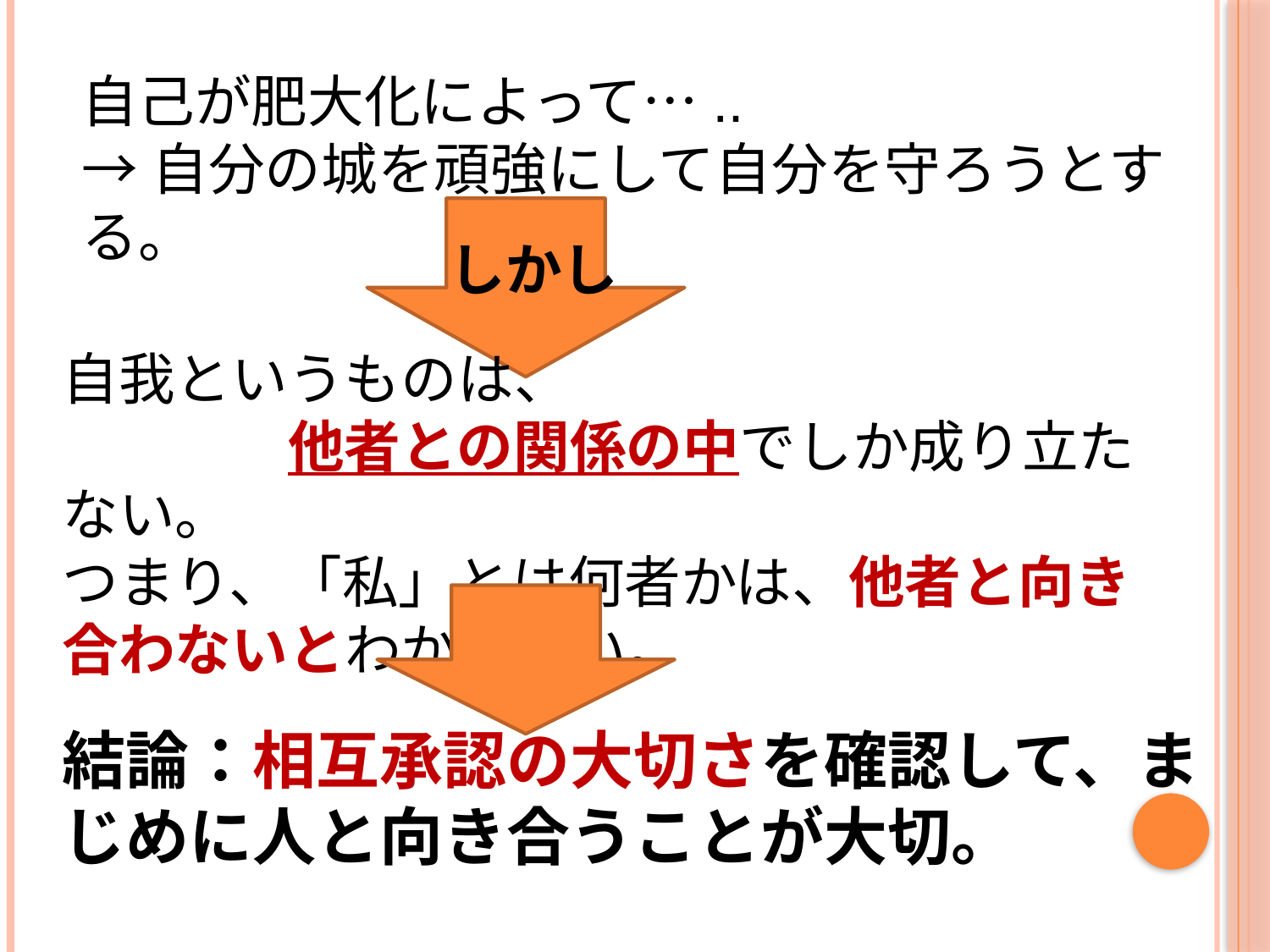

自己が肥大化によって…..
→自分の城を頑強にして自分を守ろうとする。

しかし
自我というものは、
　　　　他者との関係の中でしか成り立たない。
つまり、「私」とは何者かは、他者と向き合わないとわからない。

結論：相互承認の大切さを確認して、まじめに人と向き合うことが大切。